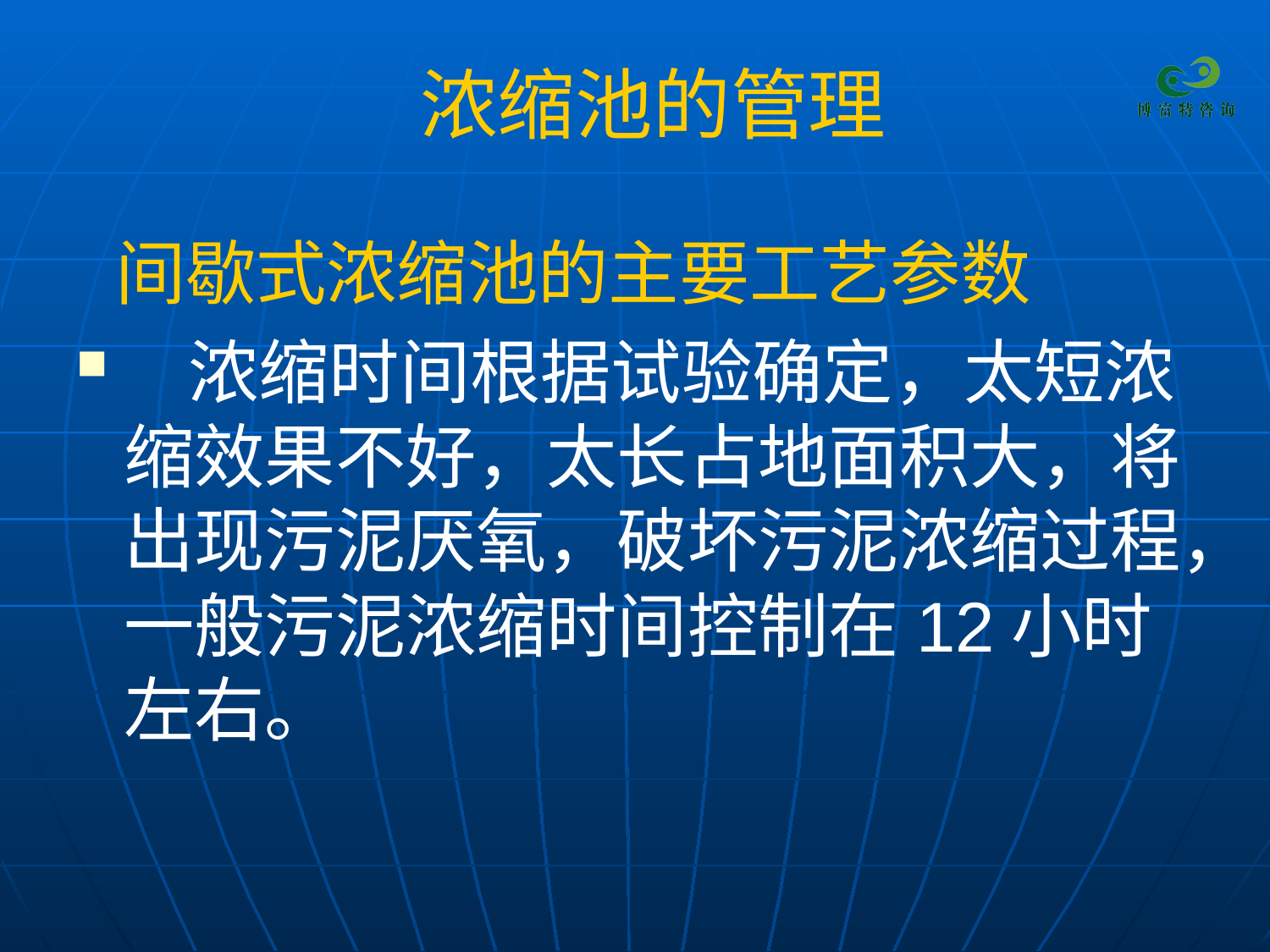

# 浓缩池的管理
  间歇式浓缩池的主要工艺参数
   浓缩时间根据试验确定，太短浓缩效果不好，太长占地面积大，将出现污泥厌氧，破坏污泥浓缩过程，一般污泥浓缩时间控制在12小时左右。